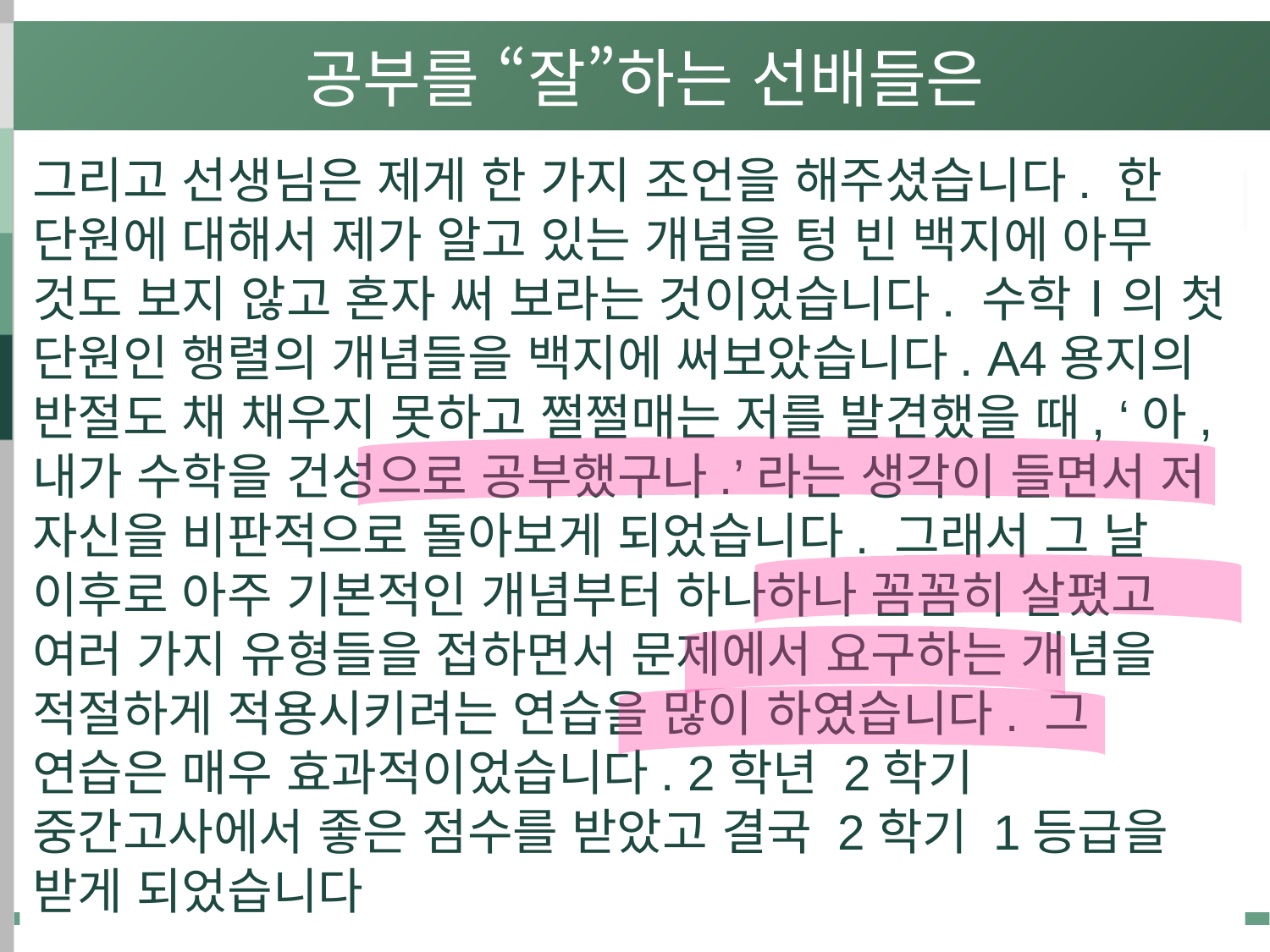

공부를 “잘”하는 선배들은

그리고 선생님은 제게 한 가지 조언을 해주셨습니다. 한 단원에 대해서 제가 알고 있는 개념을 텅 빈 백지에 아무 것도 보지 않고 혼자 써 보라는 것이었습니다. 수학Ⅰ의 첫 단원인 행렬의 개념들을 백지에 써보았습니다. A4용지의 반절도 채 채우지 못하고 쩔쩔매는 저를 발견했을 때, ‘아, 내가 수학을 건성으로 공부했구나.’라는 생각이 들면서 저 자신을 비판적으로 돌아보게 되었습니다. 그래서 그 날 이후로 아주 기본적인 개념부터 하나하나 꼼꼼히 살폈고 여러 가지 유형들을 접하면서 문제에서 요구하는 개념을 적절하게 적용시키려는 연습을 많이 하였습니다. 그 연습은 매우 효과적이었습니다. 2학년 2학기 중간고사에서 좋은 점수를 받았고 결국 2학기 1등급을 받게 되었습니다
저는 적당량을 공부하기 위해서 아침에 일어나면 가장 먼저 하루학습계획을 세웁니다. 1학년 때 성적이 잘 나오는 것에 자신감을 얻는 저는 많은 양을 소화하겠다고 욕심을 부렸었습니다. 하지만 학교수업 후 야자시간에 많은 양을 소화하가에는 시간도 부족했고, 마음만 앞섰던 것 같습니다……...중략………그 때 이후로는 하루에 많은 양을 공부하겠다고 욕심을 부리는 것 보다 하루계획을 세우는 것이 가장 좋은 방법이라고 생각했습니다. 계획한 것을 다 하면 성취감과 공부하는 것에 재미를 느낄 수 있다는 것을 알게 되었고, …….중략…….. 그 결과 공부하는 것이 재미있어졌고, 공부하는 시간이 기다려졌습니다. 즐기면서 공부를 하다보니 자연스레 성적도 향상되었습니다.